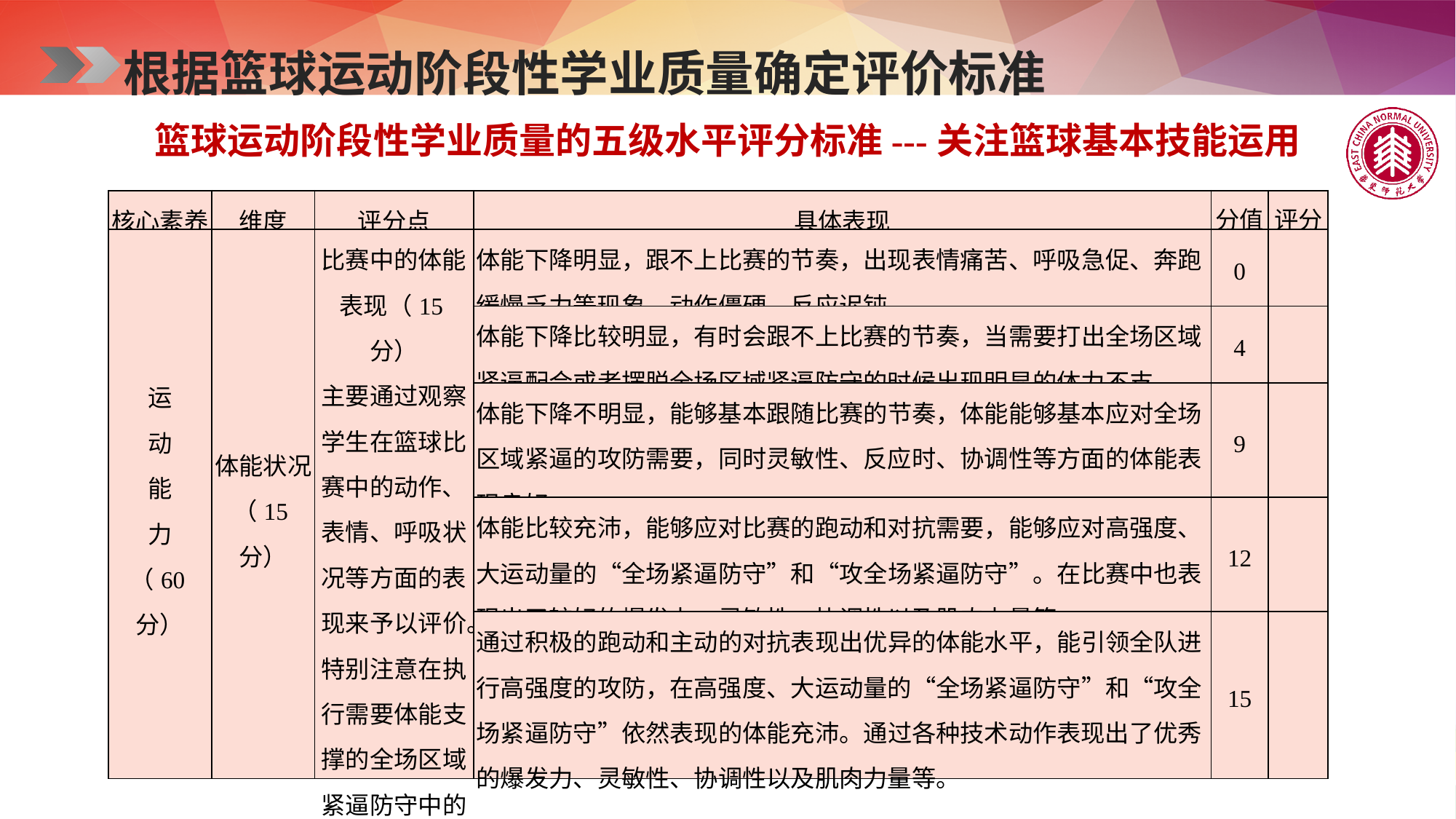

根据篮球运动阶段性学业质量确定评价标准
篮球运动阶段性学业质量的五级水平评分标准---关注篮球基本技能运用
| 核心素养 | 维度 | 评分点 | 具体表现 | 分值 | 评分 |
| --- | --- | --- | --- | --- | --- |
| 运 动 能 力 （60分） | 体能状况 （15分） | 比赛中的体能表现（15分） 主要通过观察学生在篮球比赛中的动作、表情、呼吸状况等方面的表现来予以评价。特别注意在执行需要体能支撑的全场区域紧逼防守中的表现。 | 体能下降明显，跟不上比赛的节奏，出现表情痛苦、呼吸急促、奔跑缓慢乏力等现象，动作僵硬、反应迟钝。 | 0 |  |
|  |  |  | 体能下降比较明显，有时会跟不上比赛的节奏，当需要打出全场区域紧逼配合或者摆脱全场区域紧逼防守的时候出现明显的体力不支。 | 4 |  |
|  |  |  | 体能下降不明显，能够基本跟随比赛的节奏，体能能够基本应对全场区域紧逼的攻防需要，同时灵敏性、反应时、协调性等方面的体能表现良好。 | 9 |  |
|  |  |  | 体能比较充沛，能够应对比赛的跑动和对抗需要，能够应对高强度、大运动量的“全场紧逼防守”和“攻全场紧逼防守”。在比赛中也表现出了较好的爆发力、灵敏性、协调性以及肌肉力量等。 | 12 |  |
|  |  |  | 通过积极的跑动和主动的对抗表现出优异的体能水平，能引领全队进行高强度的攻防，在高强度、大运动量的“全场紧逼防守”和“攻全场紧逼防守”依然表现的体能充沛。通过各种技术动作表现出了优秀的爆发力、灵敏性、协调性以及肌肉力量等。 | 15 |  |